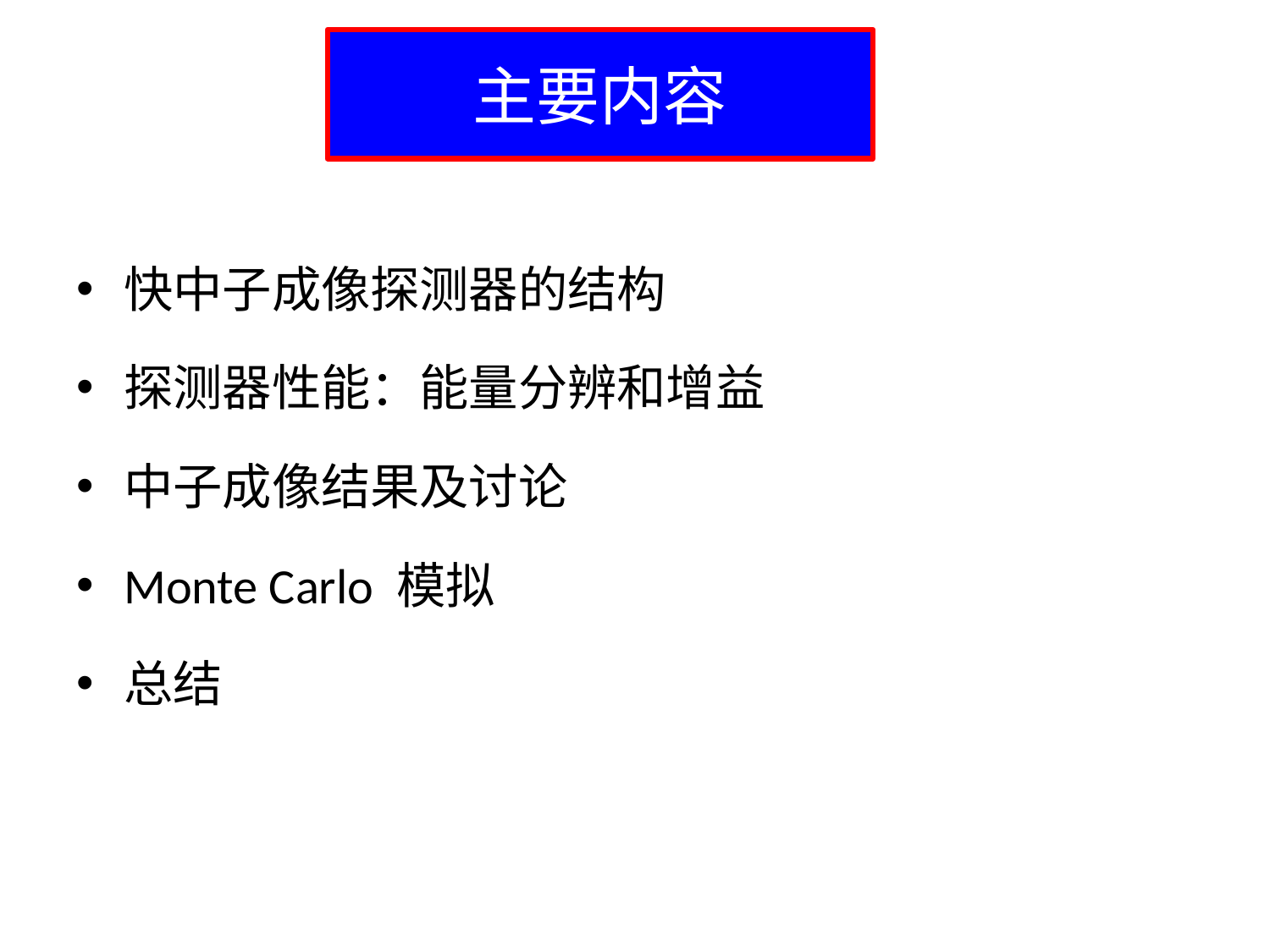

主要内容
#
快中子成像探测器的结构
探测器性能：能量分辨和增益
中子成像结果及讨论
Monte Carlo 模拟
总结